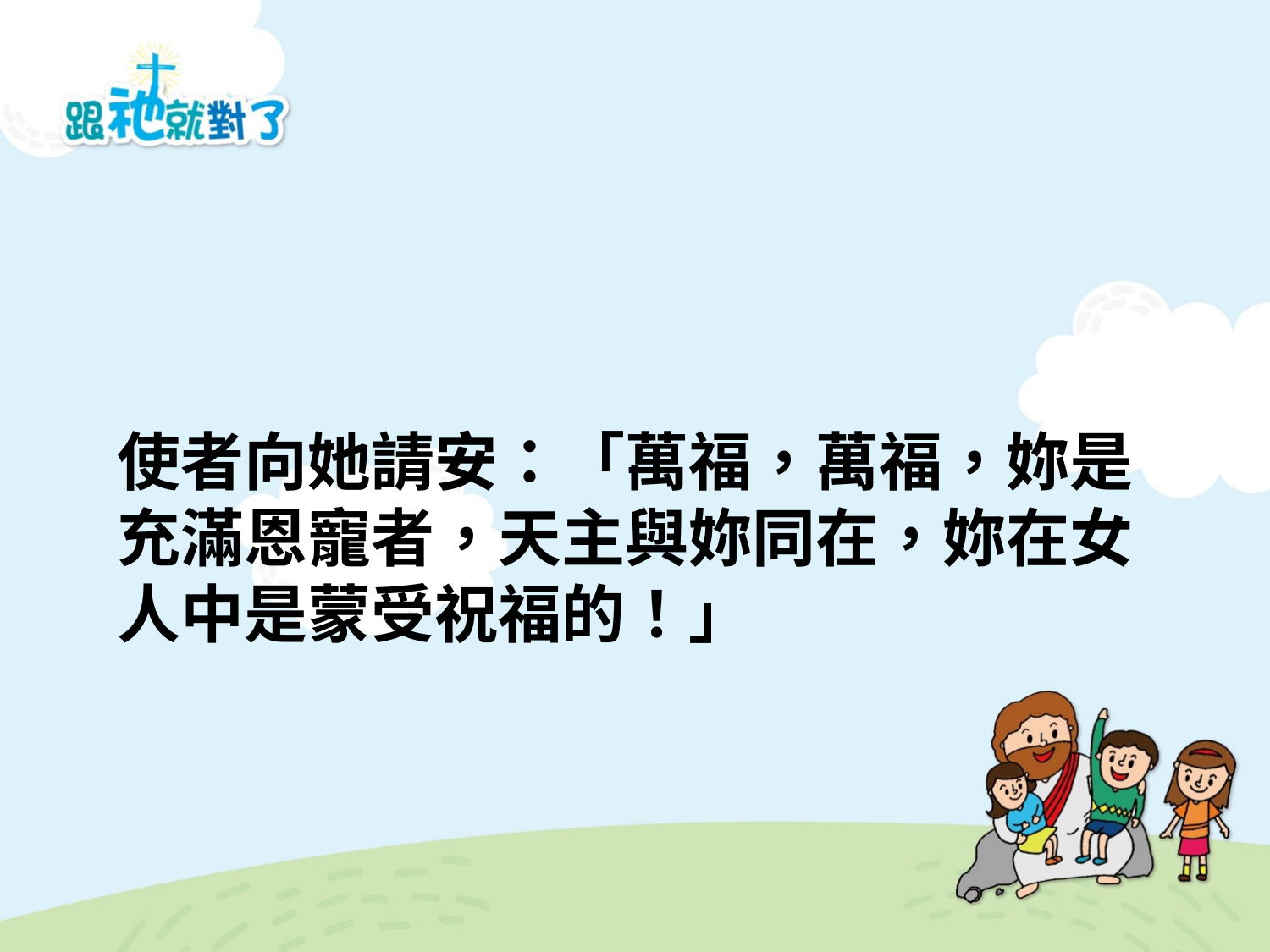

使者向她請安：「萬福，萬福，妳是充滿恩寵者，天主與妳同在，妳在女人中是蒙受祝福的！」